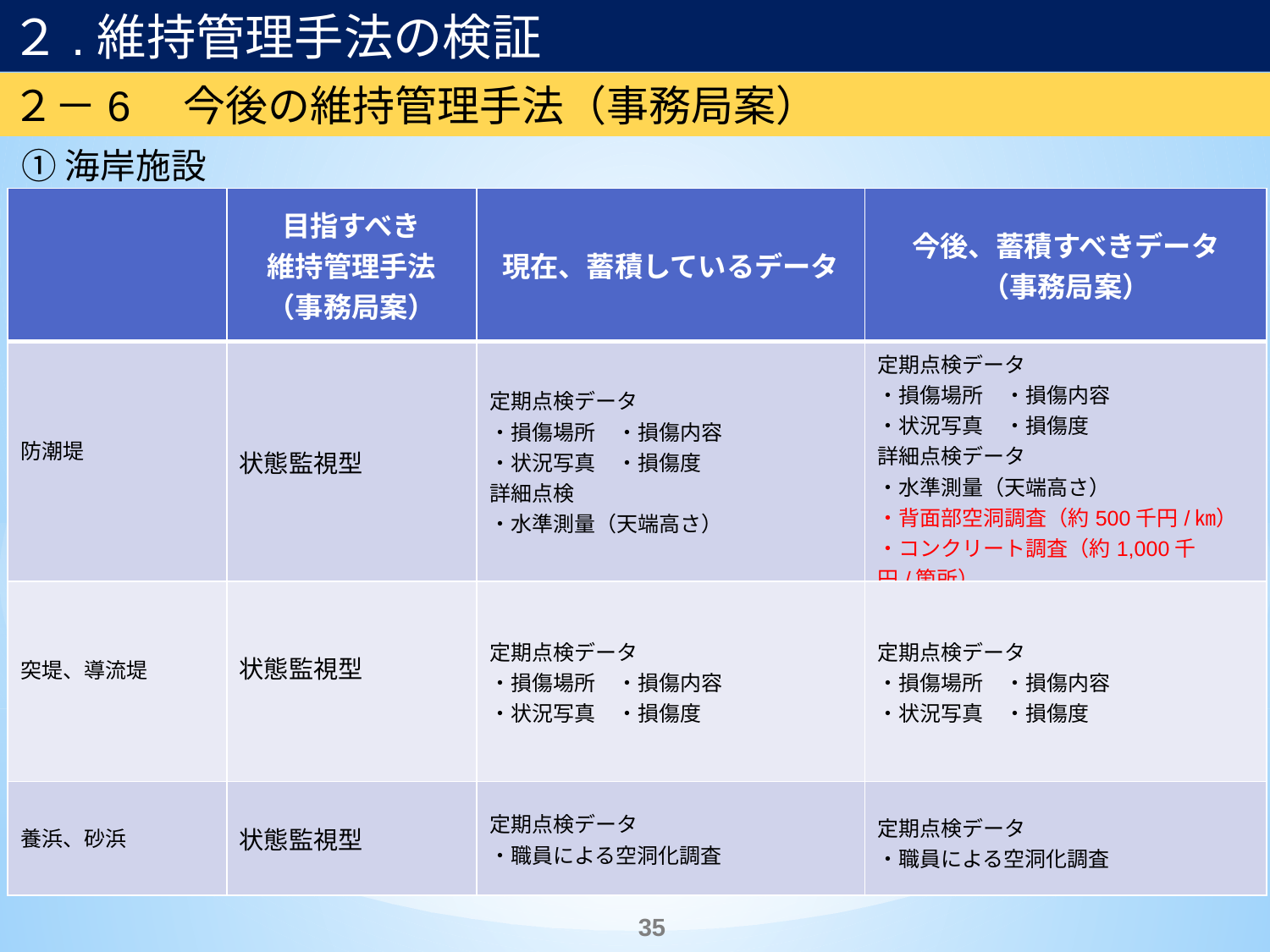

２.維持管理手法の検証
２－6　今後の維持管理手法（事務局案）
①海岸施設
|  | 目指すべき 維持管理手法 （事務局案） | 現在、蓄積しているデータ | 今後、蓄積すべきデータ （事務局案） |
| --- | --- | --- | --- |
| 防潮堤 | 状態監視型 | 定期点検データ ・損傷場所　・損傷内容 ・状況写真　・損傷度 詳細点検 ・水準測量（天端高さ） | 定期点検データ ・損傷場所　・損傷内容 ・状況写真　・損傷度 詳細点検データ ・水準測量（天端高さ） ・背面部空洞調査（約500千円/㎞） ・コンクリート調査（約1,000千円/箇所） |
| 突堤、導流堤 | 状態監視型 | 定期点検データ ・損傷場所　・損傷内容 ・状況写真　・損傷度 | 定期点検データ ・損傷場所　・損傷内容 ・状況写真　・損傷度 |
| 養浜、砂浜 | 状態監視型 | 定期点検データ ・職員による空洞化調査 | 定期点検データ ・職員による空洞化調査 |
35